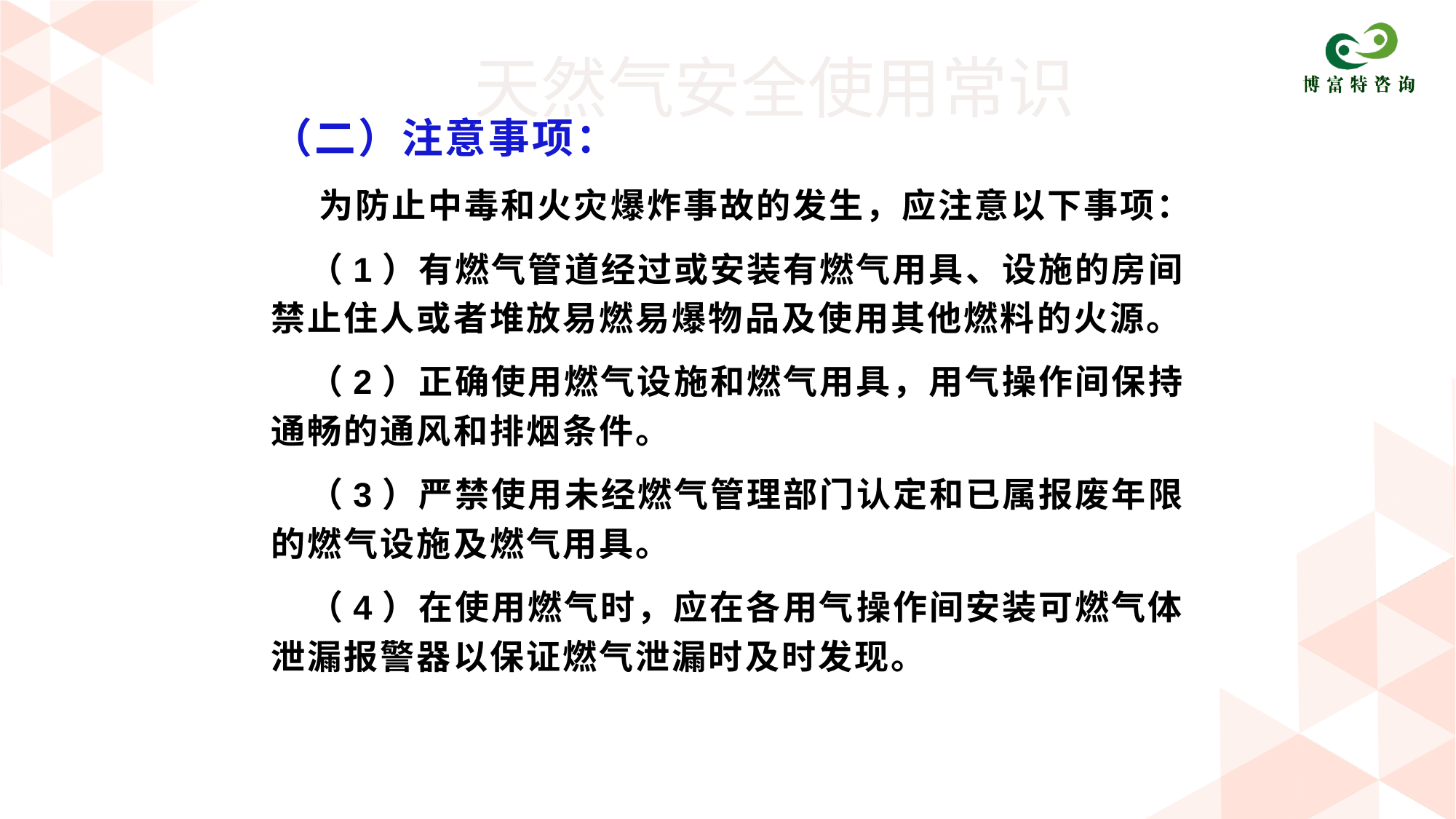

天然气安全使用常识
（二）注意事项：
    为防止中毒和火灾爆炸事故的发生，应注意以下事项：
   （1）有燃气管道经过或安装有燃气用具、设施的房间禁止住人或者堆放易燃易爆物品及使用其他燃料的火源。
   （2）正确使用燃气设施和燃气用具，用气操作间保持通畅的通风和排烟条件。
   （3）严禁使用未经燃气管理部门认定和已属报废年限的燃气设施及燃气用具。
   （4）在使用燃气时，应在各用气操作间安装可燃气体泄漏报警器以保证燃气泄漏时及时发现。